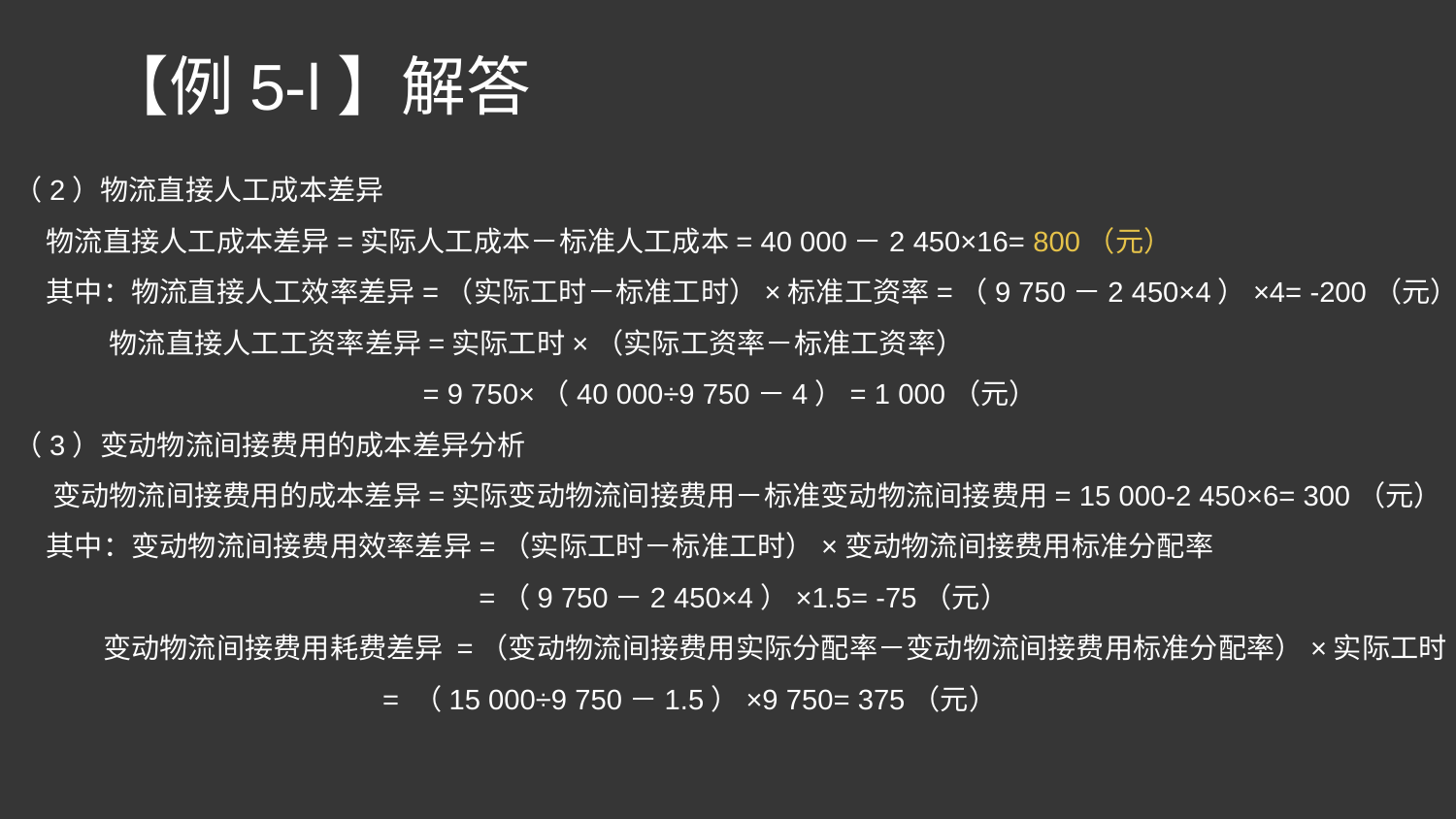

【例5-l】解答
（2）物流直接人工成本差异
    物流直接人工成本差异=实际人工成本－标准人工成本= 40 000－2 450×16= 800（元）
    其中：物流直接人工效率差异=（实际工时－标准工时）×标准工资率=（9 750－2 450×4）×4= -200（元）
              物流直接人工工资率差异=实际工时×（实际工资率－标准工资率）
                                                   = 9 750×（40 000÷9 750－4）= 1 000（元）
（3）变动物流间接费用的成本差异分析
     变动物流间接费用的成本差异=实际变动物流间接费用－标准变动物流间接费用= 15 000-2 450×6= 300（元）
    其中：变动物流间接费用效率差异=（实际工时－标准工时）×变动物流间接费用标准分配率
                                                          =（9 750－2 450×4）×1.5= -75（元）
             变动物流间接费用耗费差异 =（变动物流间接费用实际分配率－变动物流间接费用标准分配率）×实际工时
                                              = （15 000÷9 750－1.5）×9 750= 375（元）